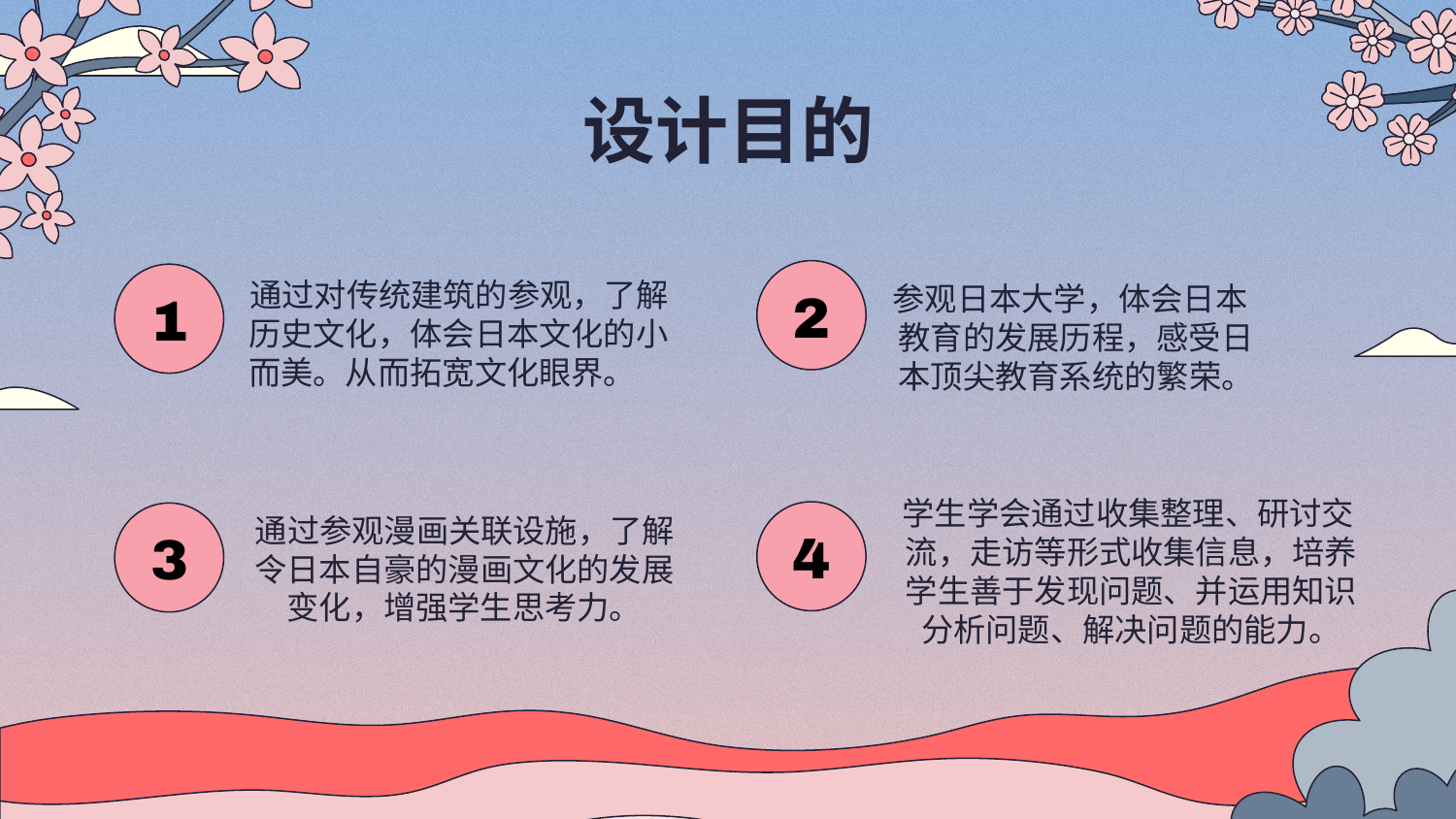

# 设计目的
      通过对传统建筑的参观，了解历史文化，体会日本文化的小而美。从而拓宽文化眼界。
2
1
      参观日本大学，体会日本教育的发展历程，感受日本顶尖教育系统的繁荣。
      学生学会通过收集整理、研讨交流，走访等形式收集信息，培养学生善于发现问题、并运用知识分析问题、解决问题的能力。
      通过参观漫画关联设施，了解令日本自豪的漫画文化的发展变化，增强学生思考力。
4
3